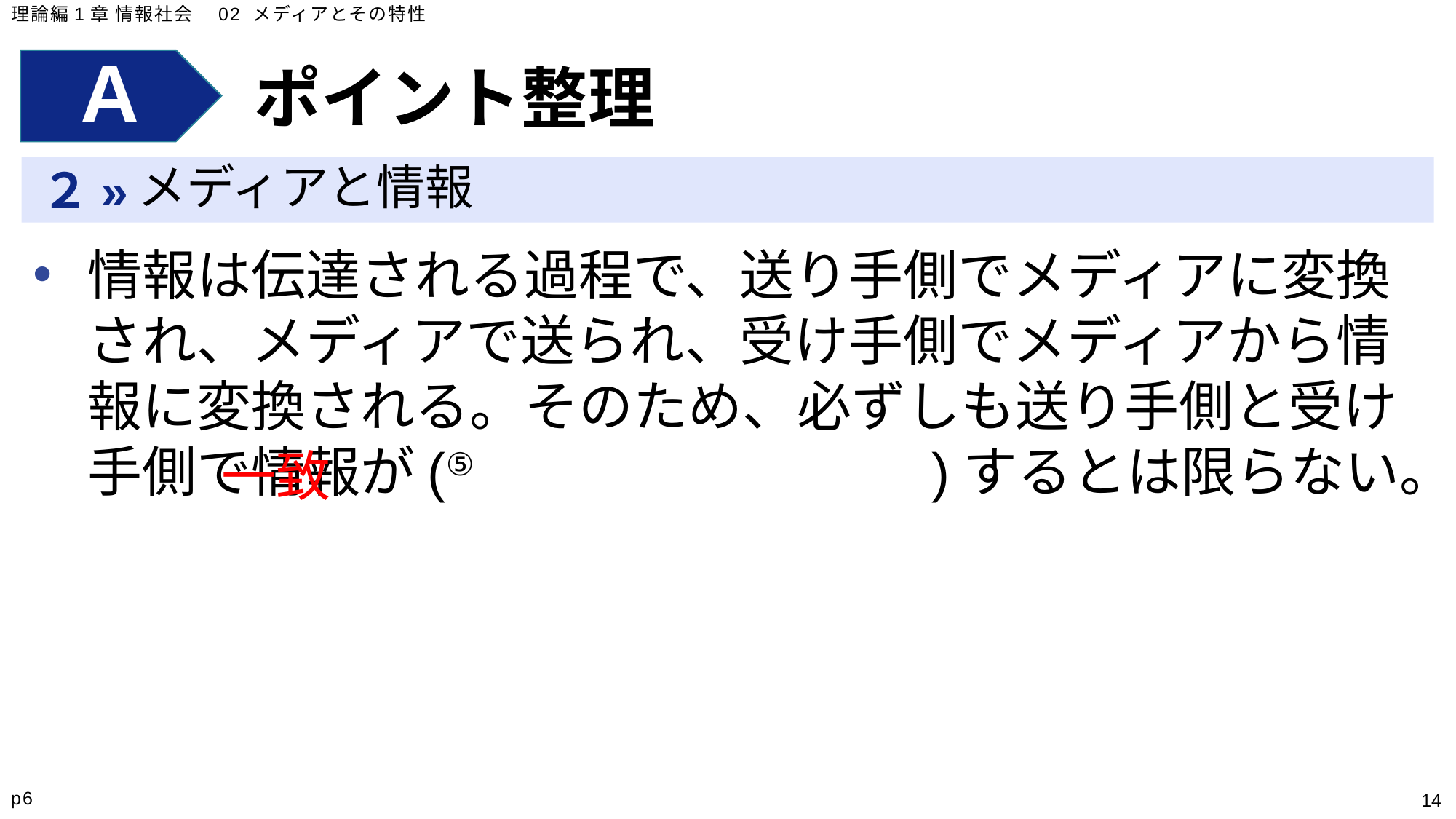

理論編1章 情報社会　02 メディアとその特性

ポイント整理
メディアと情報
情報は伝達される過程で、送り手側でメディアに変換され、メディアで送られ、受け手側でメディアから情報に変換される。そのため、必ずしも送り手側と受け手側で情報が(⑤　　　　　　　　)するとは限らない。
一致
p6
14